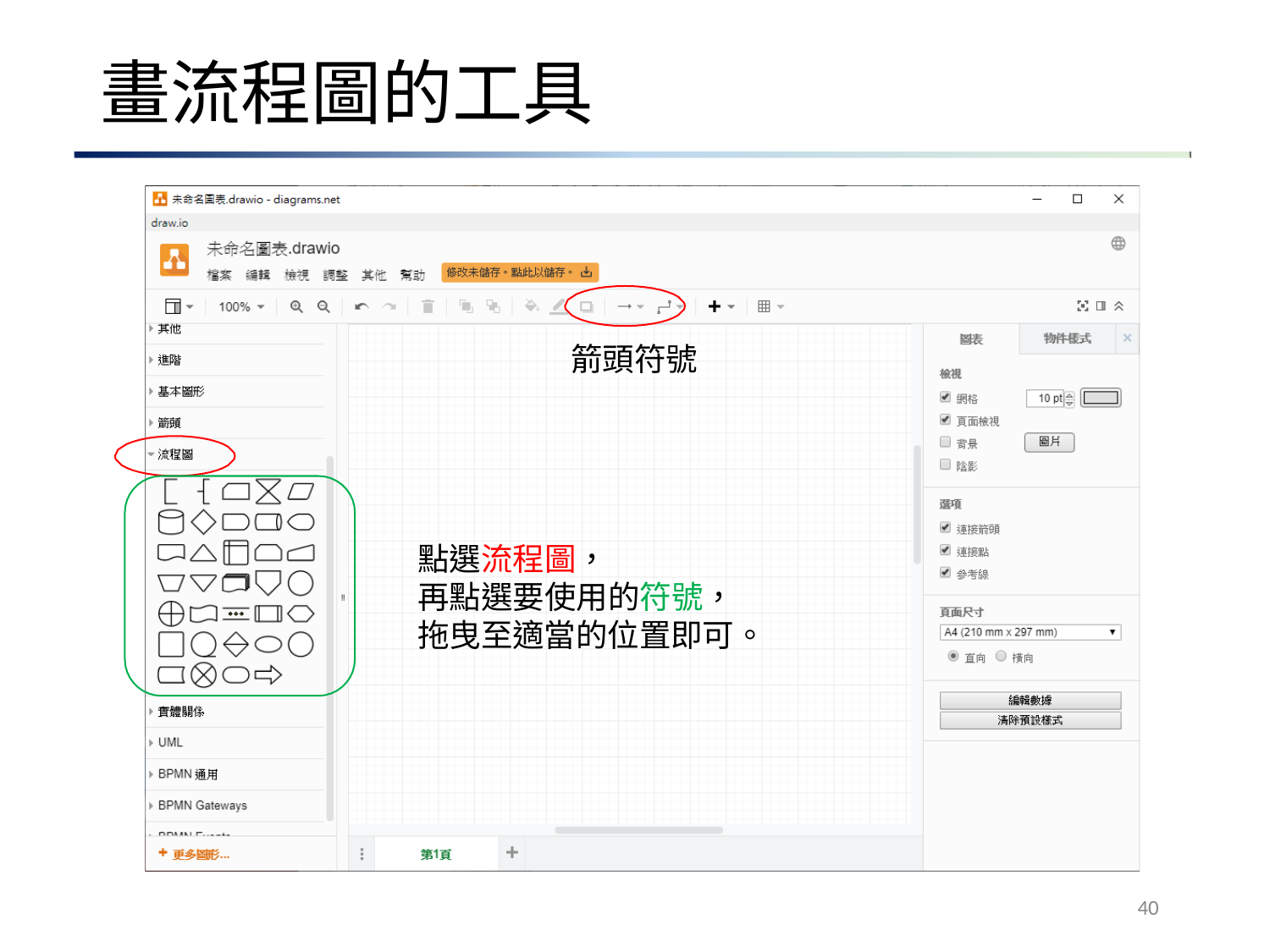

# 畫流程圖的工具

箭頭符號

點選流程圖，
再點選要使用的符號，
拖曳至適當的位置即可。
40